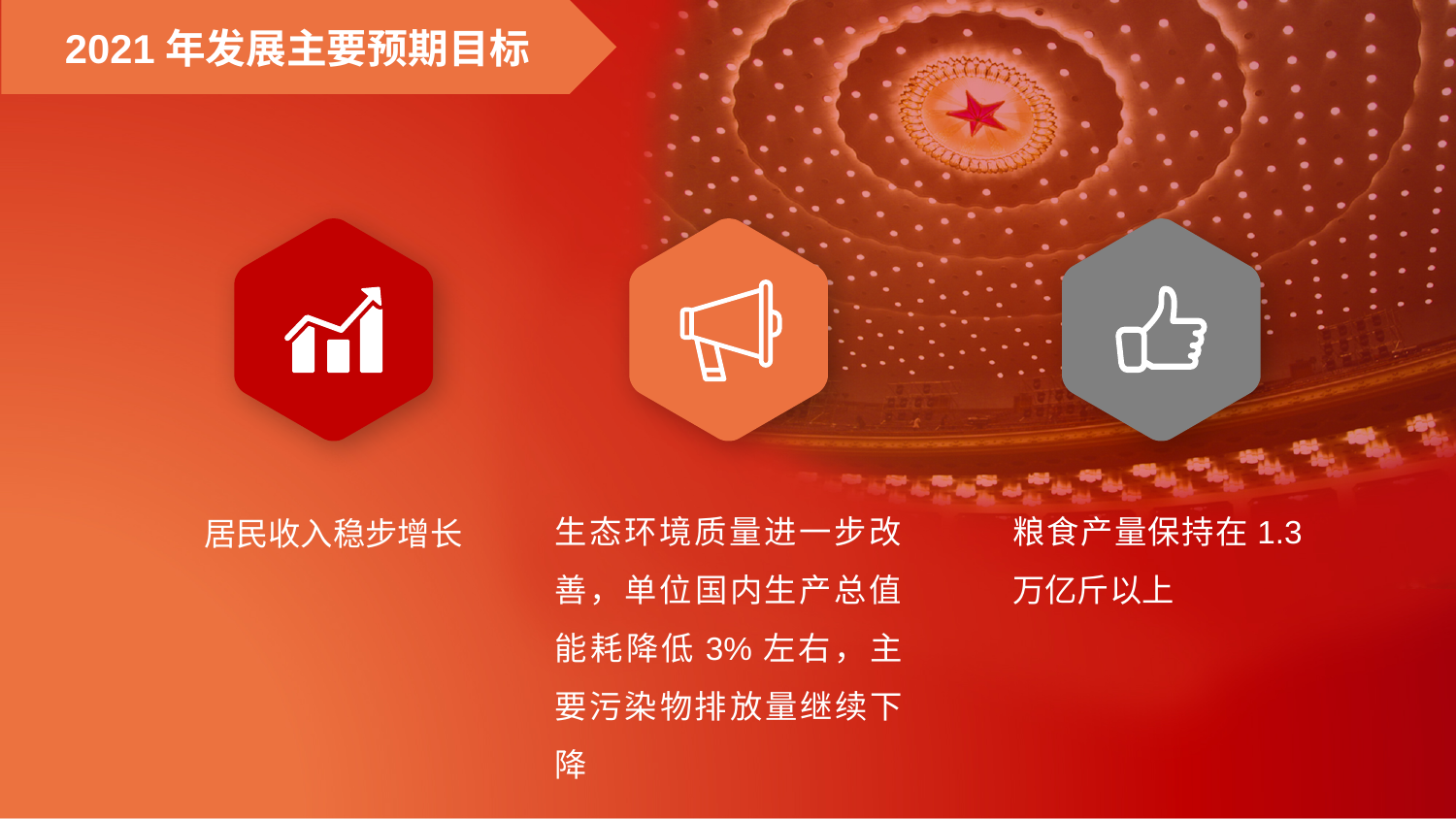

2021年发展主要预期目标

居民收入稳步增长

生态环境质量进一步改善，单位国内生产总值能耗降低3%左右，主要污染物排放量继续下降

粮食产量保持在1.3万亿斤以上